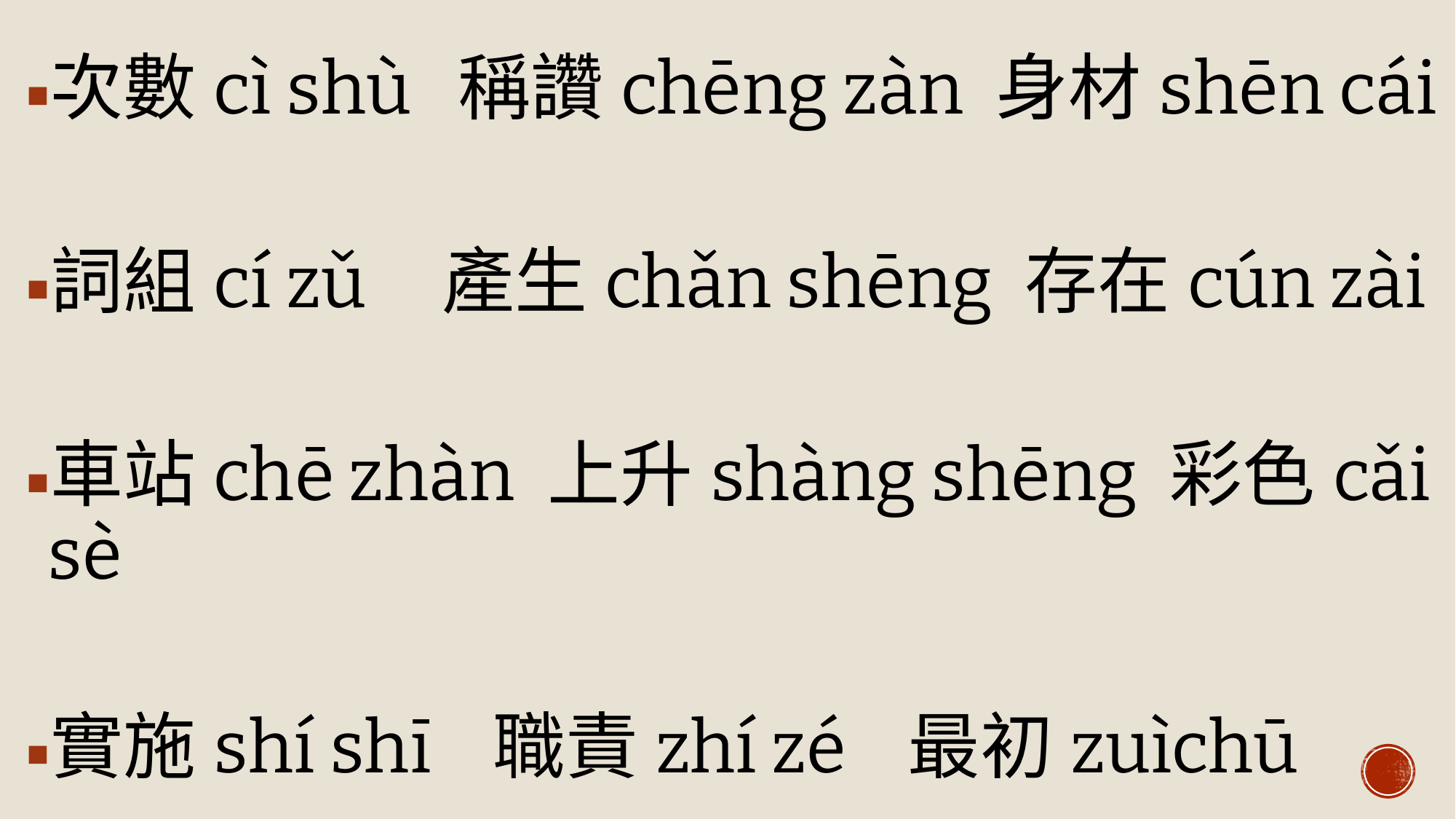

次數cì shù  稱讚chēng zàn 身材shēn cái

詞組cí zǔ    產生chǎn shēng 存在cún zài

車站chē zhàn 上升shàng shēng 彩色cǎi sè

實施shí shī   職責zhí zé   最初zuìchū